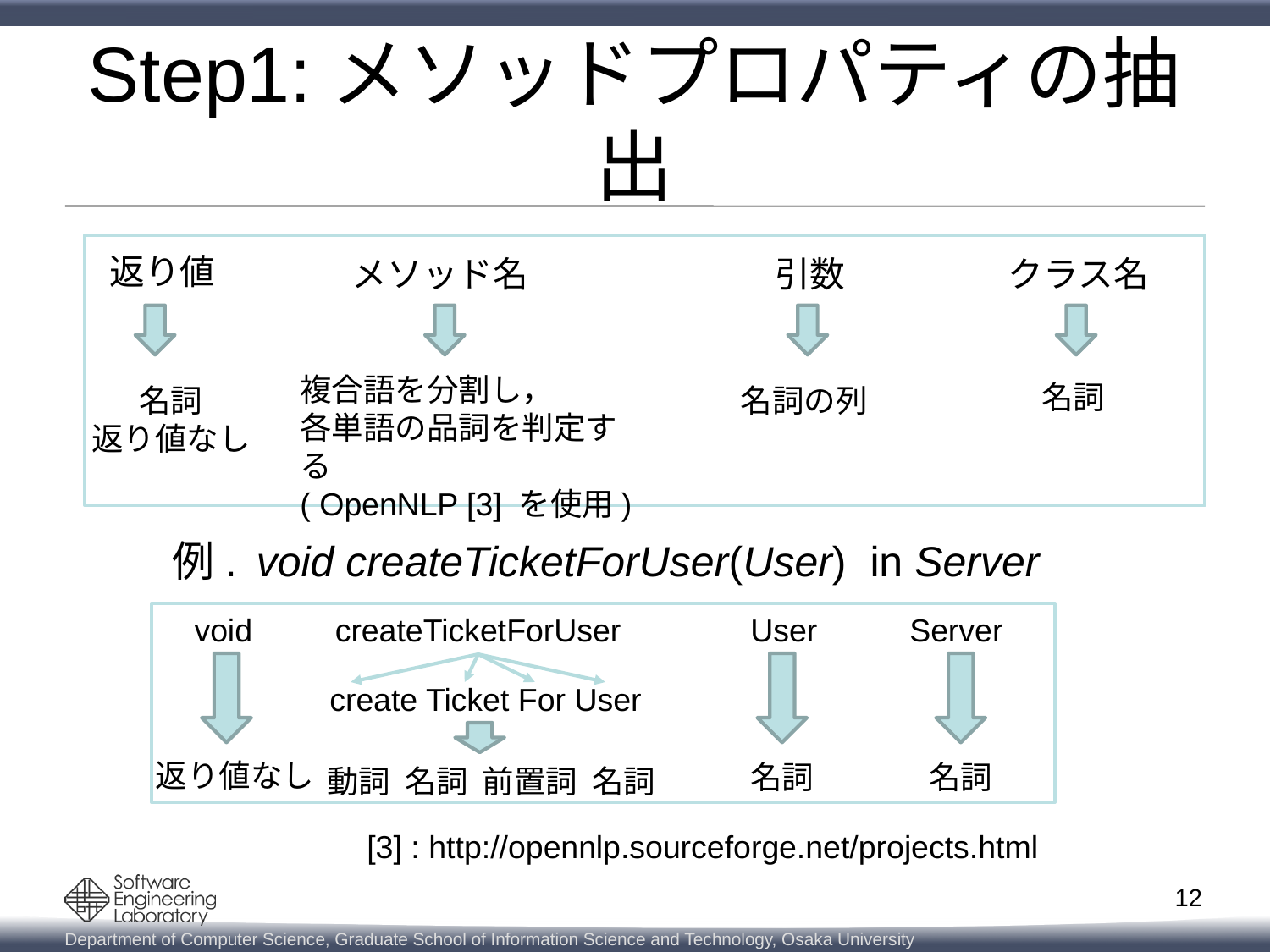

# Step1:メソッドプロパティの抽出

返り値
メソッド名
引数
クラス名

複合語を分割し，
各単語の品詞を判定する
( OpenNLP [3] を使用)
名詞
名詞
返り値なし
名詞の列
void createTicketForUser(User)  in Server
例.

void
createTicketForUser
User
Server

create Ticket For User

返り値なし
名詞
名詞
動詞  名詞  前置詞  名詞
[3] : http://opennlp.sourceforge.net/projects.html
12